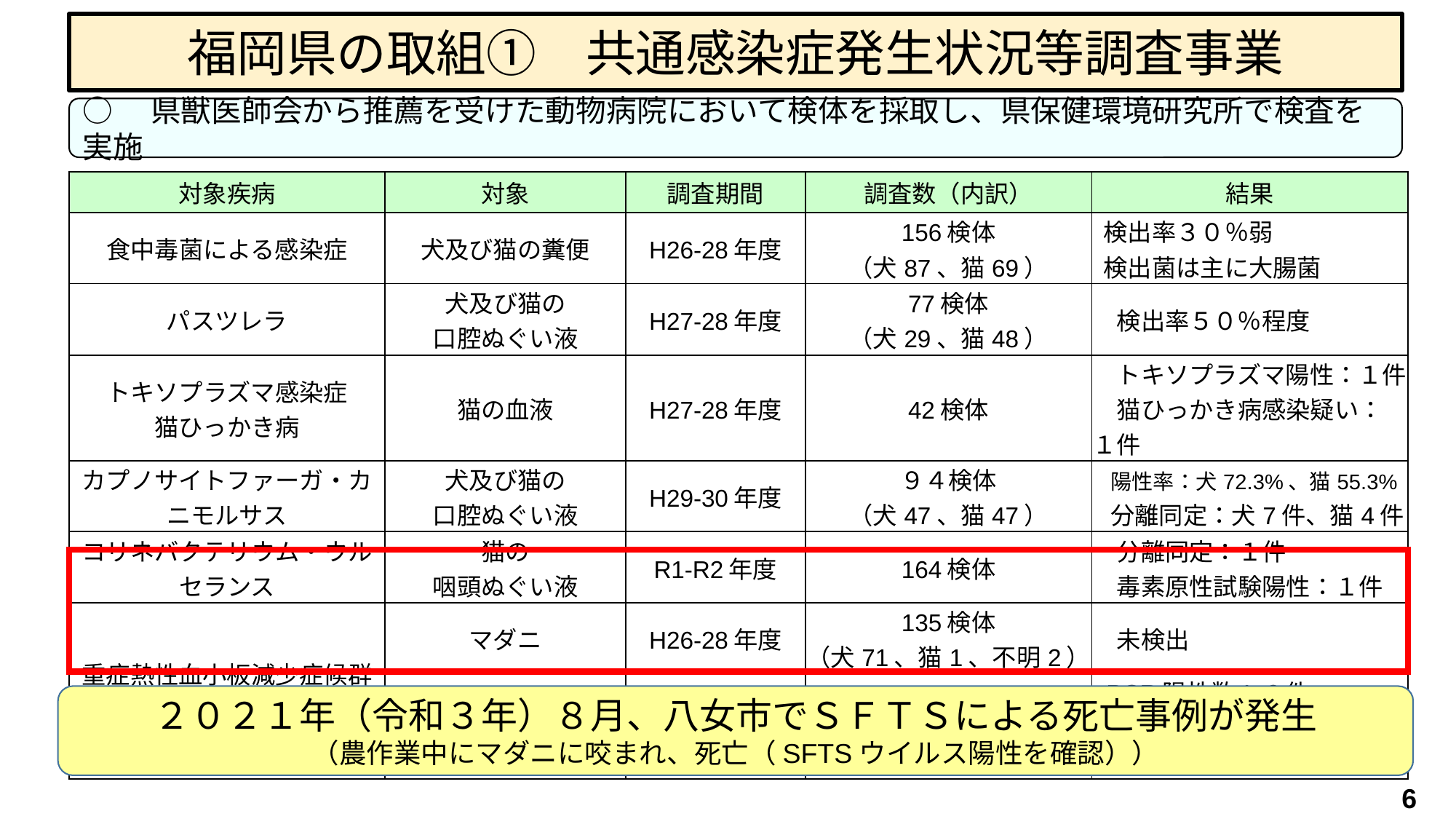

# 福岡県の取組①　共通感染症発生状況等調査事業
○　県獣医師会から推薦を受けた動物病院において検体を採取し、県保健環境研究所で検査を実施
| 対象疾病 | 対象 | 調査期間 | 調査数（内訳） | 結果 |
| --- | --- | --- | --- | --- |
| 食中毒菌による感染症 | 犬及び猫の糞便 | H26-28年度 | 156検体 （犬87、猫69） | 検出率３０％弱 検出菌は主に大腸菌 |
| パスツレラ | 犬及び猫の 口腔ぬぐい液 | H27-28年度 | 77検体 （犬29、猫48） | 検出率５０％程度 |
| トキソプラズマ感染症 猫ひっかき病 | 猫の血液 | H27-28年度 | 42検体 | トキソプラズマ陽性：１件 　猫ひっかき病感染疑い：１件 |
| カプノサイトファーガ・カニモルサス | 犬及び猫の 口腔ぬぐい液 | H29-30年度 | ９４検体 （犬47、猫47） | 陽性率：犬72.3%、猫55.3% 分離同定：犬7件、猫4件 |
| コリネバクテリウム・ウルセランス | 猫の 咽頭ぬぐい液 | R1-R2年度 | 164検体 | 分離同定：１件 　毒素原性試験陽性：１件 |
| 重症熱性血小板減少症候群 （ＳＦＴＳ） | マダニ | H26-28年度 | 135検体 （犬71、猫1、不明2） | 未検出 |
|  | 犬及び猫 の血清 | H29-Ｒ２年度 | 256検体 （犬128、猫128） | PCR陽性数：0件 IgG陽性数：犬5件、猫2件 |

２０２１年（令和３年）８月、八女市でＳＦＴＳによる死亡事例が発生
（農作業中にマダニに咬まれ、死亡（SFTSウイルス陽性を確認））
6